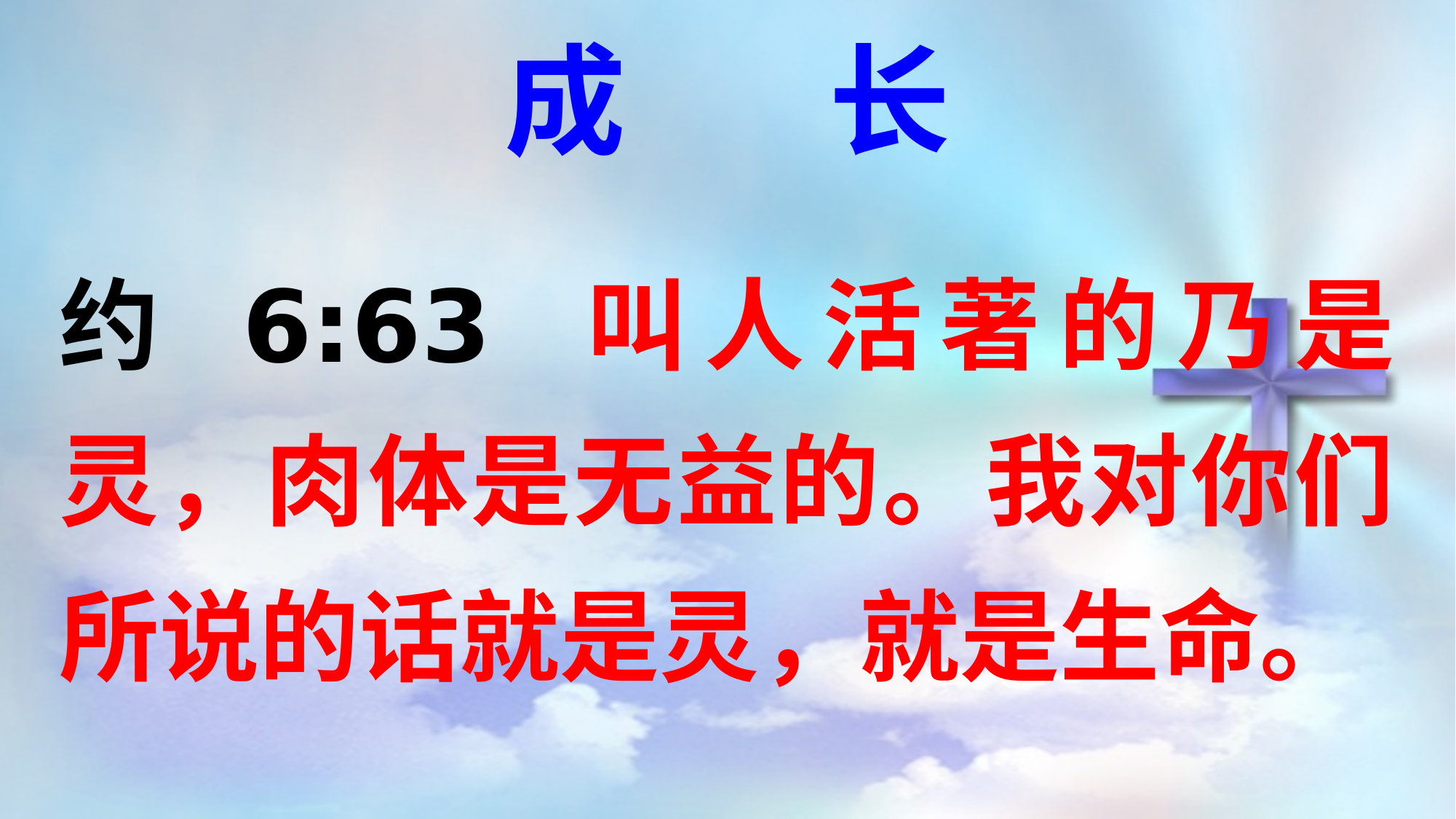

成   长
约 6:63 叫人活著的乃是灵，肉体是无益的。我对你们所说的话就是灵，就是生命。